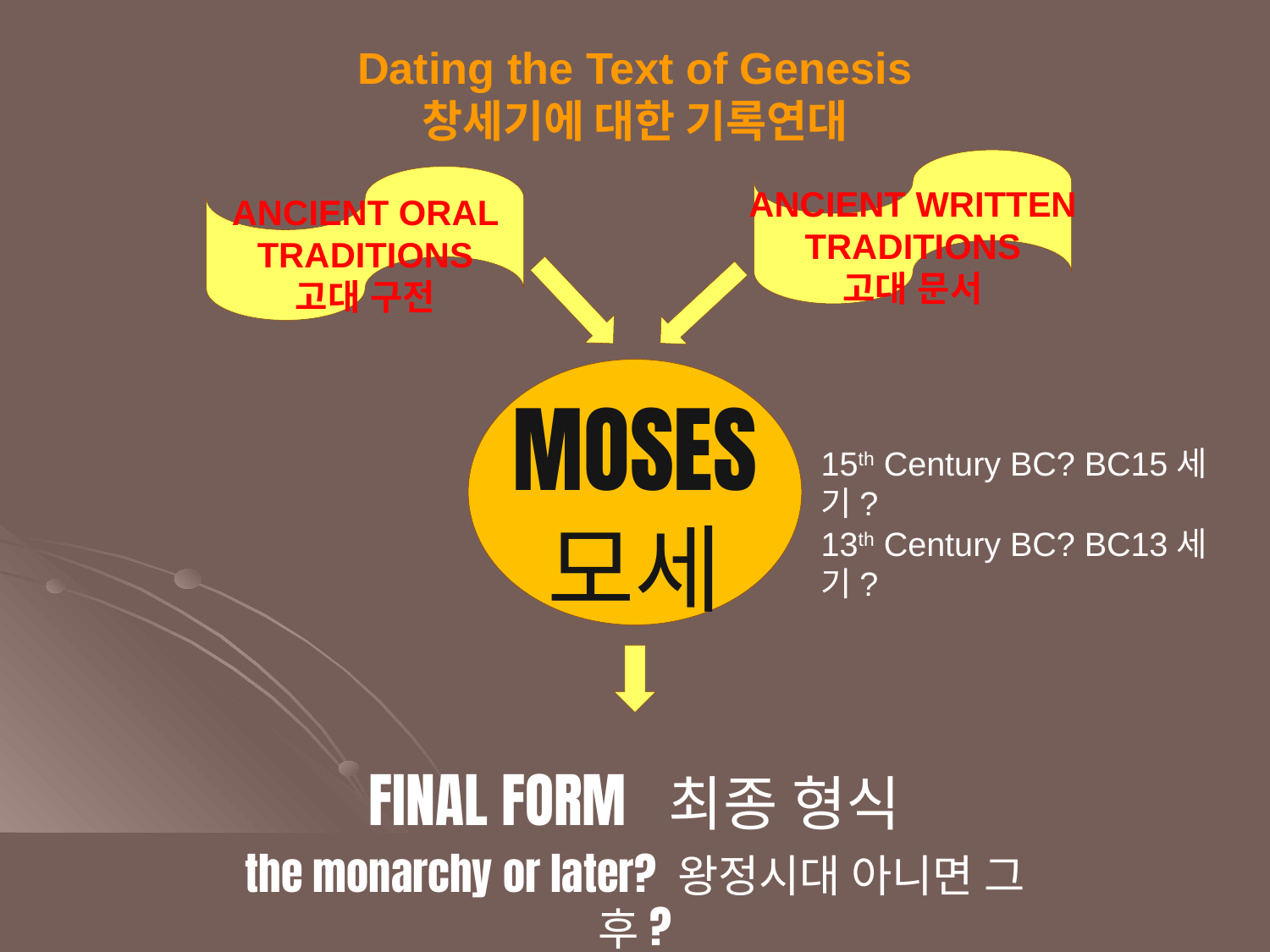

# Dating the Text of Genesis 창세기에 대한 기록연대

ANCIENT WRITTEN TRADITIONS
고대 문서
ANCIENT ORAL TRADITIONS
고대 구전

MOSES
모세
15th Century BC? BC15세기?
13th Century BC? BC13세기?

FINAL FORM  최종 형식
the monarchy or later? 왕정시대 아니면 그 후?